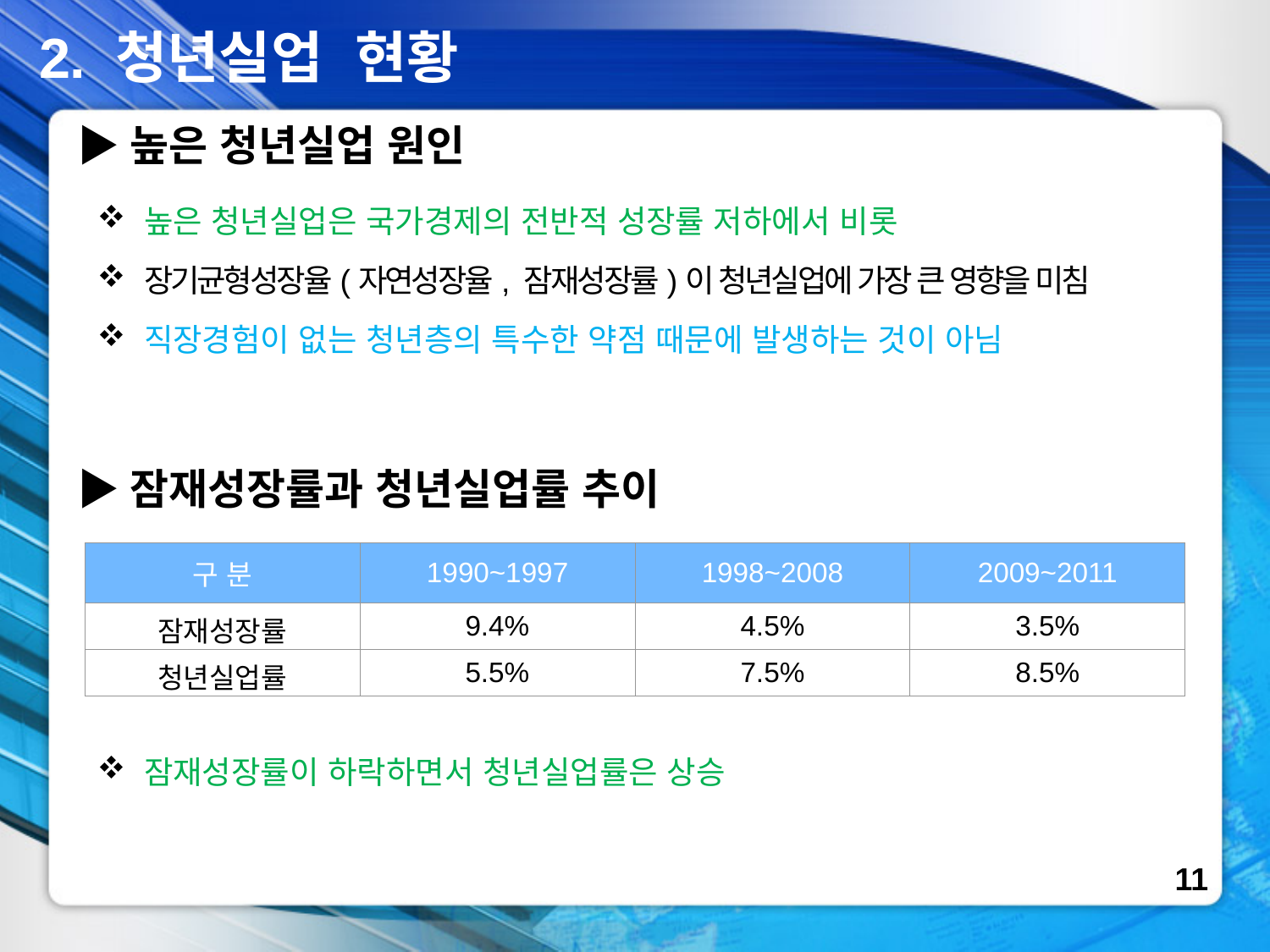

2. 청년실업  현황
▶높은 청년실업 원인
 높은 청년실업은 국가경제의 전반적 성장률 저하에서 비롯

 장기균형성장율(자연성장율, 잠재성장률)이 청년실업에 가장 큰 영향을 미침

 직장경험이 없는 청년층의 특수한 약점 때문에 발생하는 것이 아님
▶잠재성장률과 청년실업률 추이
| 구 분 | 1990~1997 | 1998~2008 | 2009~2011 |
| --- | --- | --- | --- |
| 잠재성장률 | 9.4% | 4.5% | 3.5% |
| 청년실업률 | 5.5% | 7.5% | 8.5% |
 잠재성장률이 하락하면서 청년실업률은 상승
11